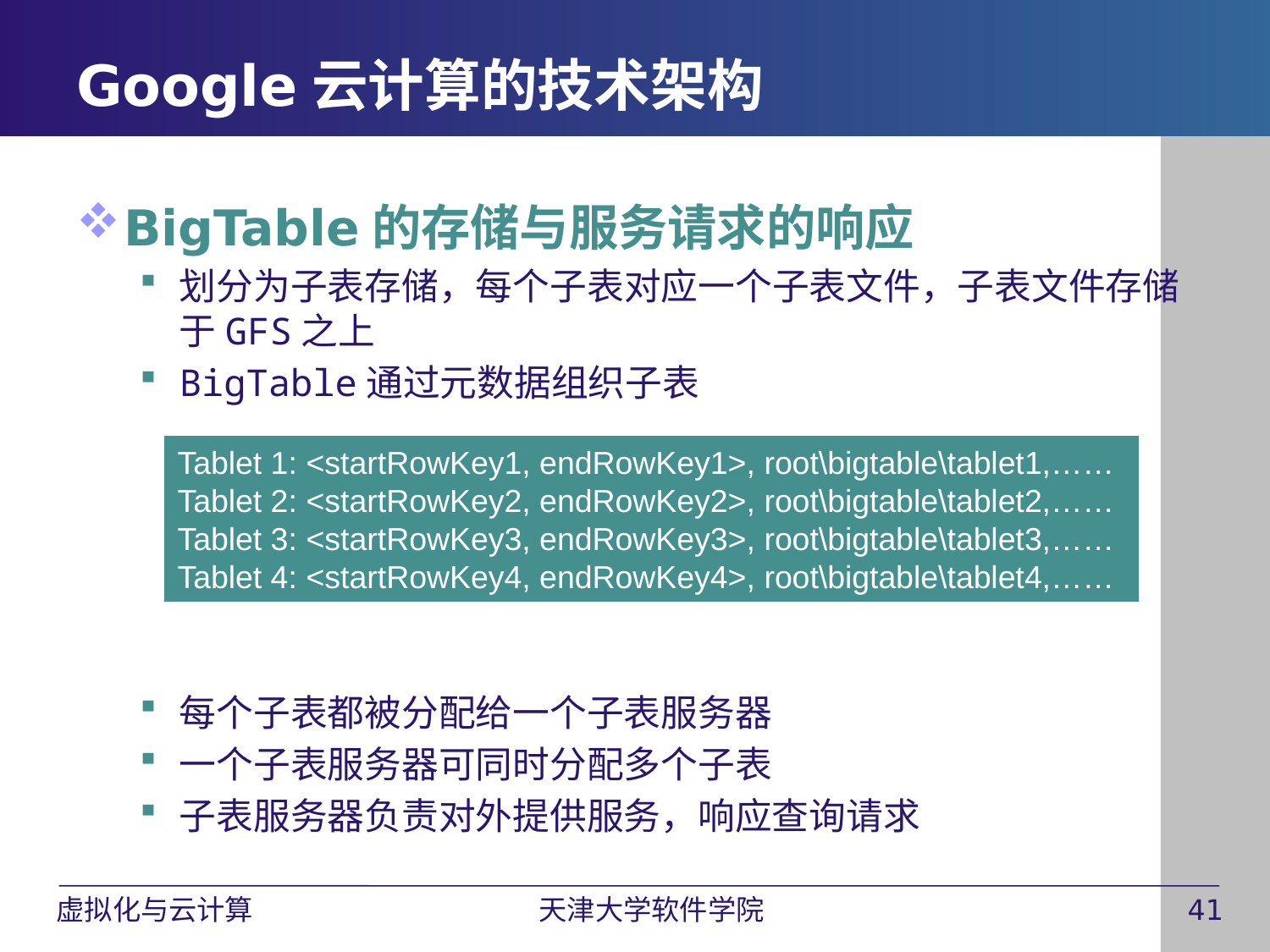

Google云计算的技术架构
BigTable的存储与服务请求的响应
划分为子表存储，每个子表对应一个子表文件，子表文件存储于GFS之上
BigTable通过元数据组织子表

每个子表都被分配给一个子表服务器
一个子表服务器可同时分配多个子表
子表服务器负责对外提供服务，响应查询请求
Tablet 1: <startRowKey1, endRowKey1>, root\bigtable\tablet1,……
Tablet 2: <startRowKey2, endRowKey2>, root\bigtable\tablet2,……
Tablet 3: <startRowKey3, endRowKey3>, root\bigtable\tablet3,……
Tablet 4: <startRowKey4, endRowKey4>, root\bigtable\tablet4,……